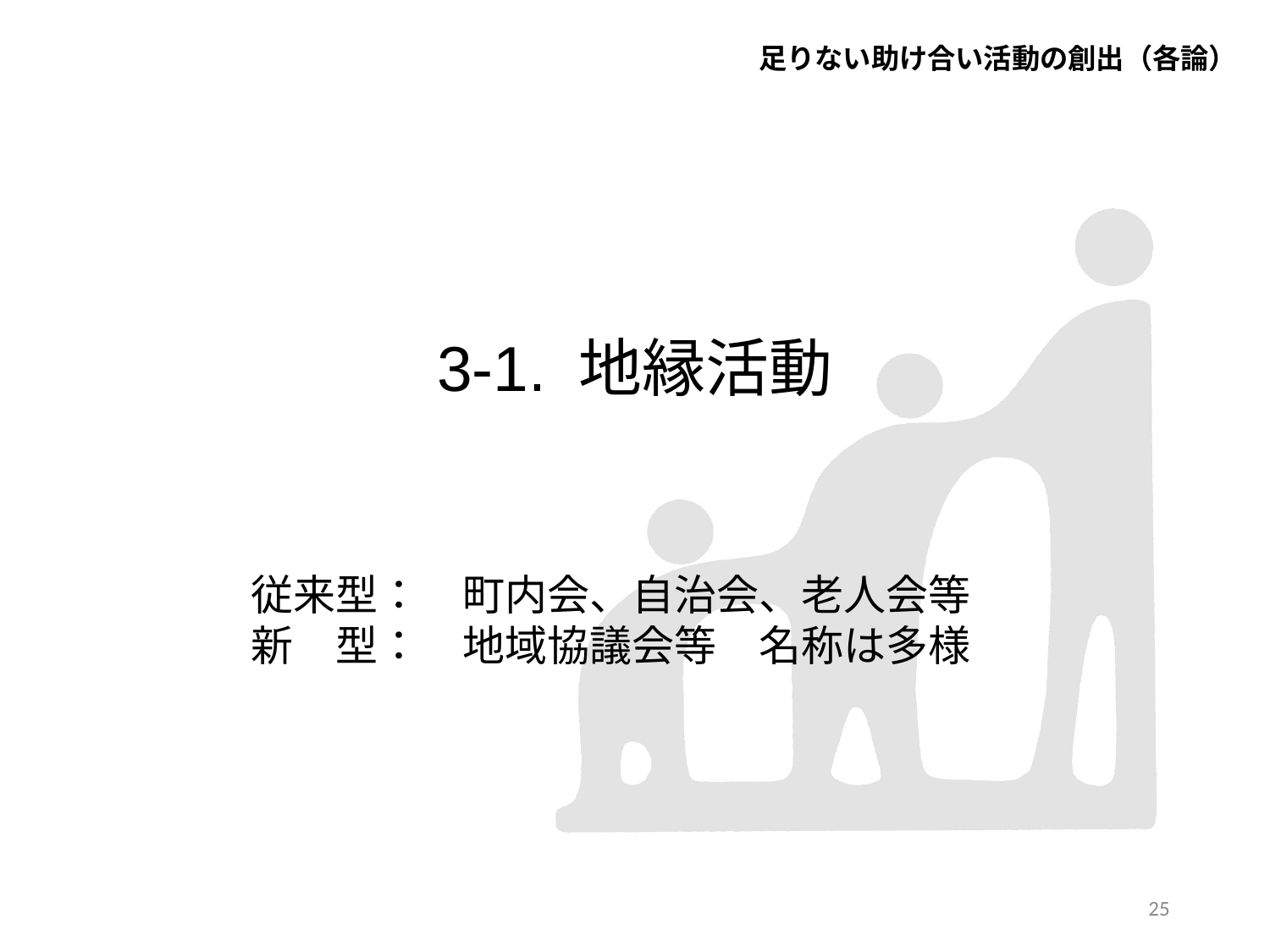

足りない助け合い活動の創出（各論）
# 3-1. 地縁活動
従来型：　町内会、自治会、老人会等
新　型：　地域協議会等　名称は多様
25